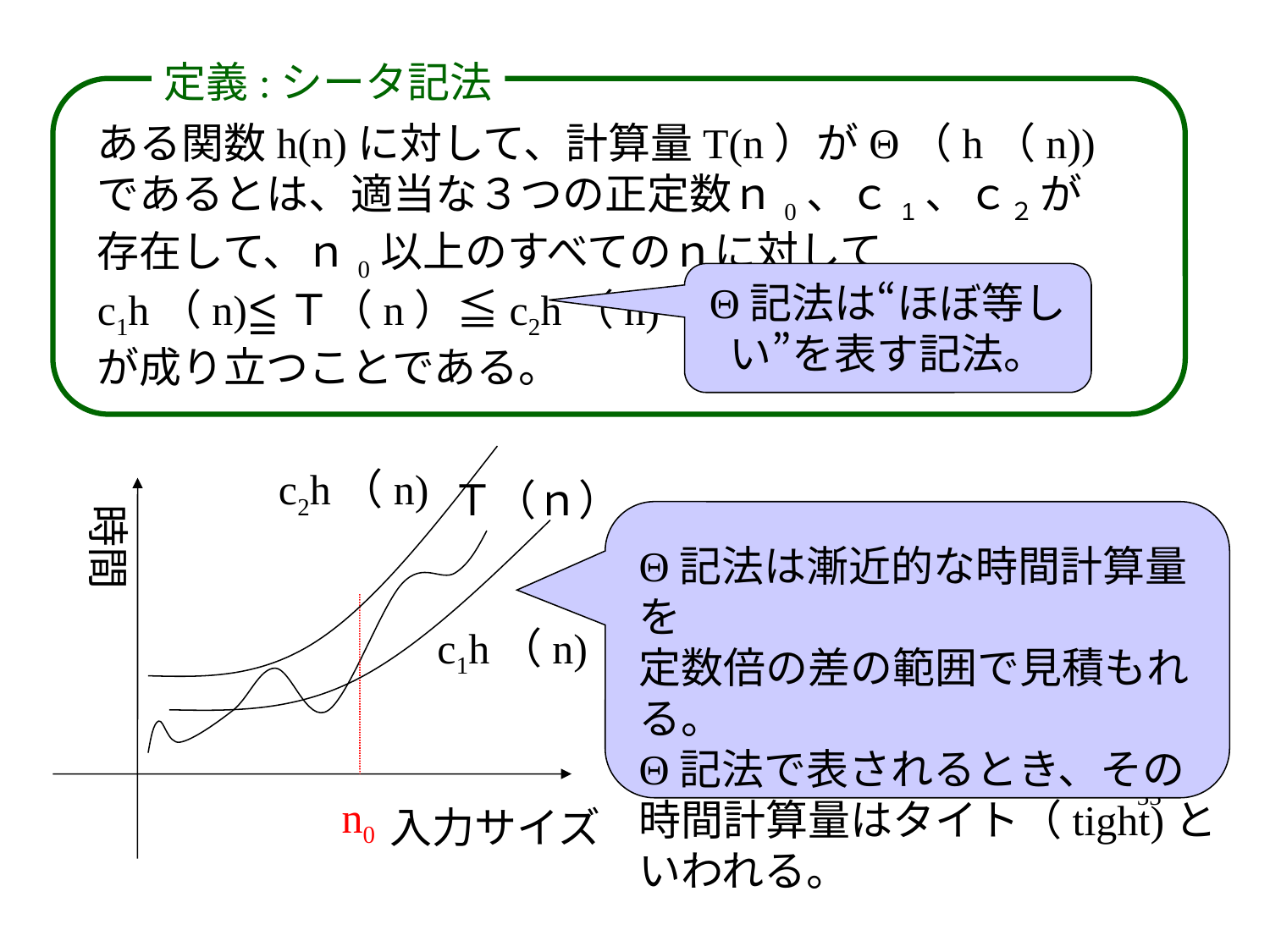

定義:シータ記法

ある関数h(n)に対して、計算量T(n）がΘ（h（n))であるとは、適当な３つの正定数ｎ0、ｃ1、ｃ２ が存在して、ｎ0以上のすべてのｎに対して
c1h（n)≦Ｔ（n）≦c2h（n)
が成り立つことである。

Θ記法は“ほぼ等しい”を表す記法。

c2h（n)
Ｔ（ｎ）

時間

Θ記法は漸近的な時間計算量を
定数倍の差の範囲で見積もれる。
Θ記法で表されるとき、その時間計算量はタイト（tight)といわれる。

c1h（n)

33
n0
入力サイズ